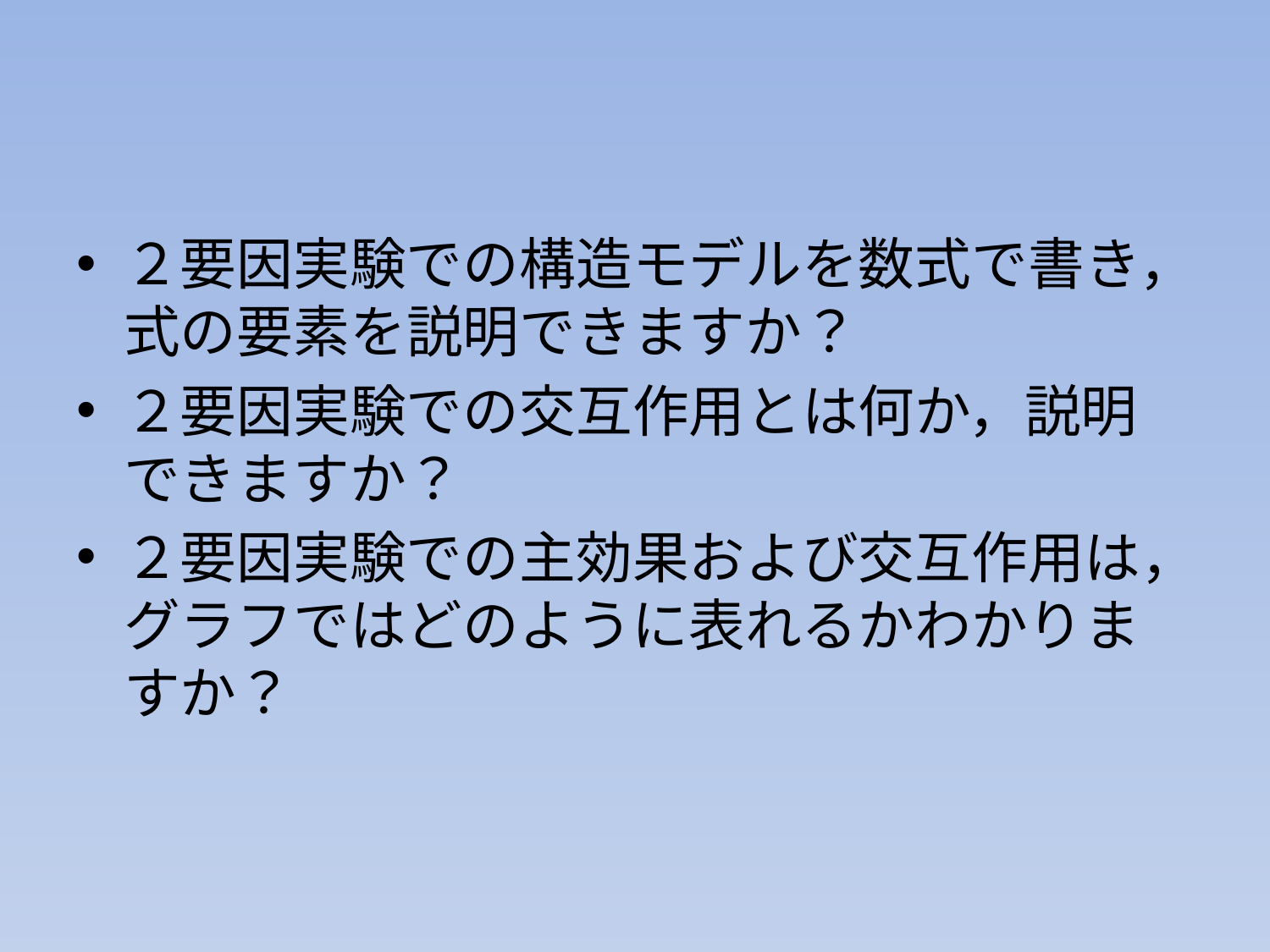

#
２要因実験での構造モデルを数式で書き，式の要素を説明できますか？
２要因実験での交互作用とは何か，説明できますか？
２要因実験での主効果および交互作用は，グラフではどのように表れるかわかりますか？